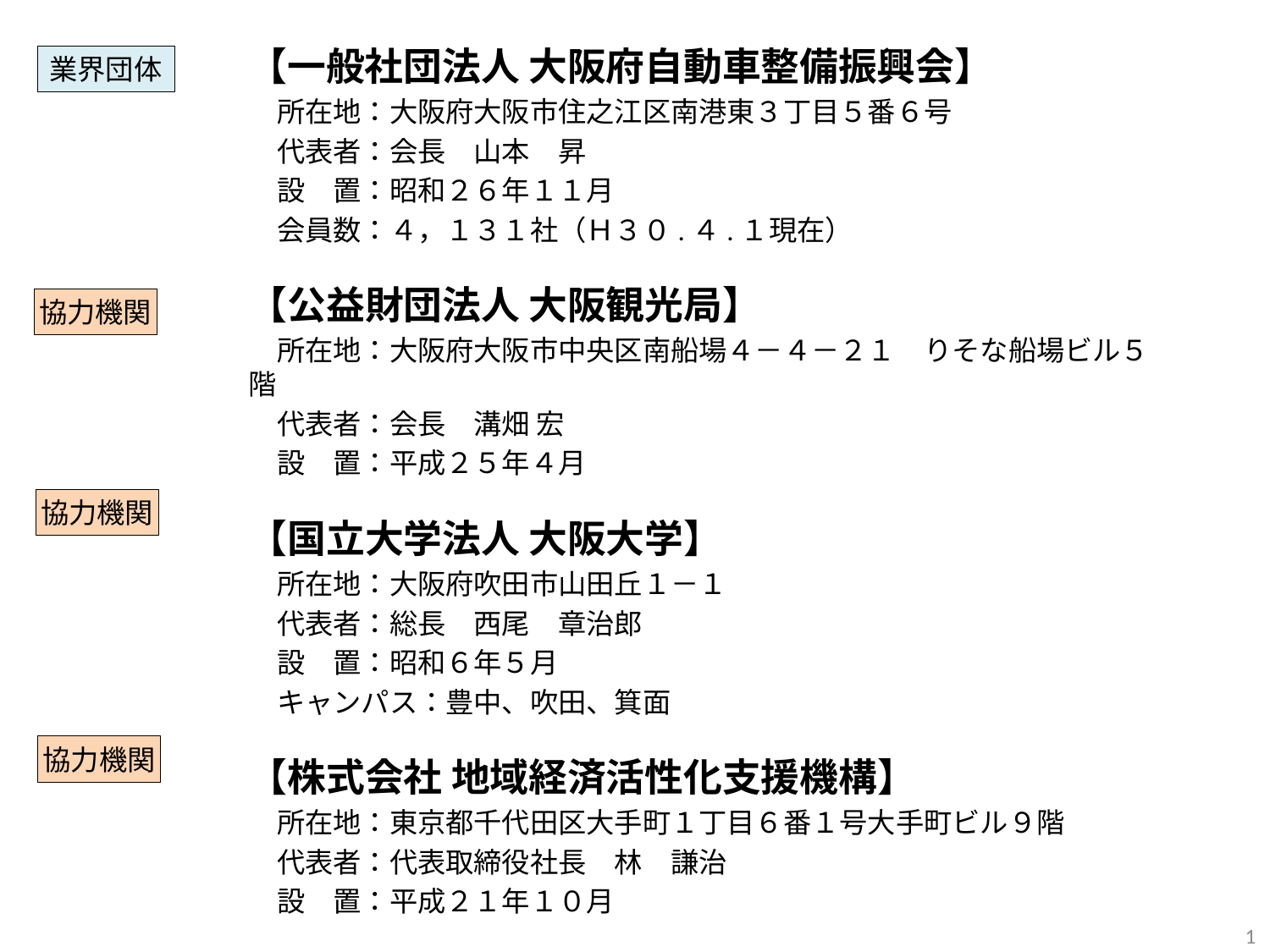

【一般社団法人 大阪府自動車整備振興会】
　所在地：大阪府大阪市住之江区南港東３丁目５番６号
　代表者：会長　山本　昇
　設　置：昭和２６年１１月
　会員数：４，１３１社（Ｈ３０.４.１現在）

【公益財団法人 大阪観光局】
　所在地：大阪府大阪市中央区南船場４－４－２１　りそな船場ビル５階
　代表者：会長　溝畑 宏
　設　置：平成２５年４月

【国立大学法人 大阪大学】
　所在地：大阪府吹田市山田丘１－１
　代表者：総長　西尾　章治郎
　設　置：昭和６年５月
　キャンパス：豊中、吹田、箕面

【株式会社 地域経済活性化支援機構】
　所在地：東京都千代田区大手町１丁目６番１号大手町ビル９階
　代表者：代表取締役社長　林　謙治
　設　置：平成２１年１０月

業界団体
協力機関

協力機関
協力機関
1